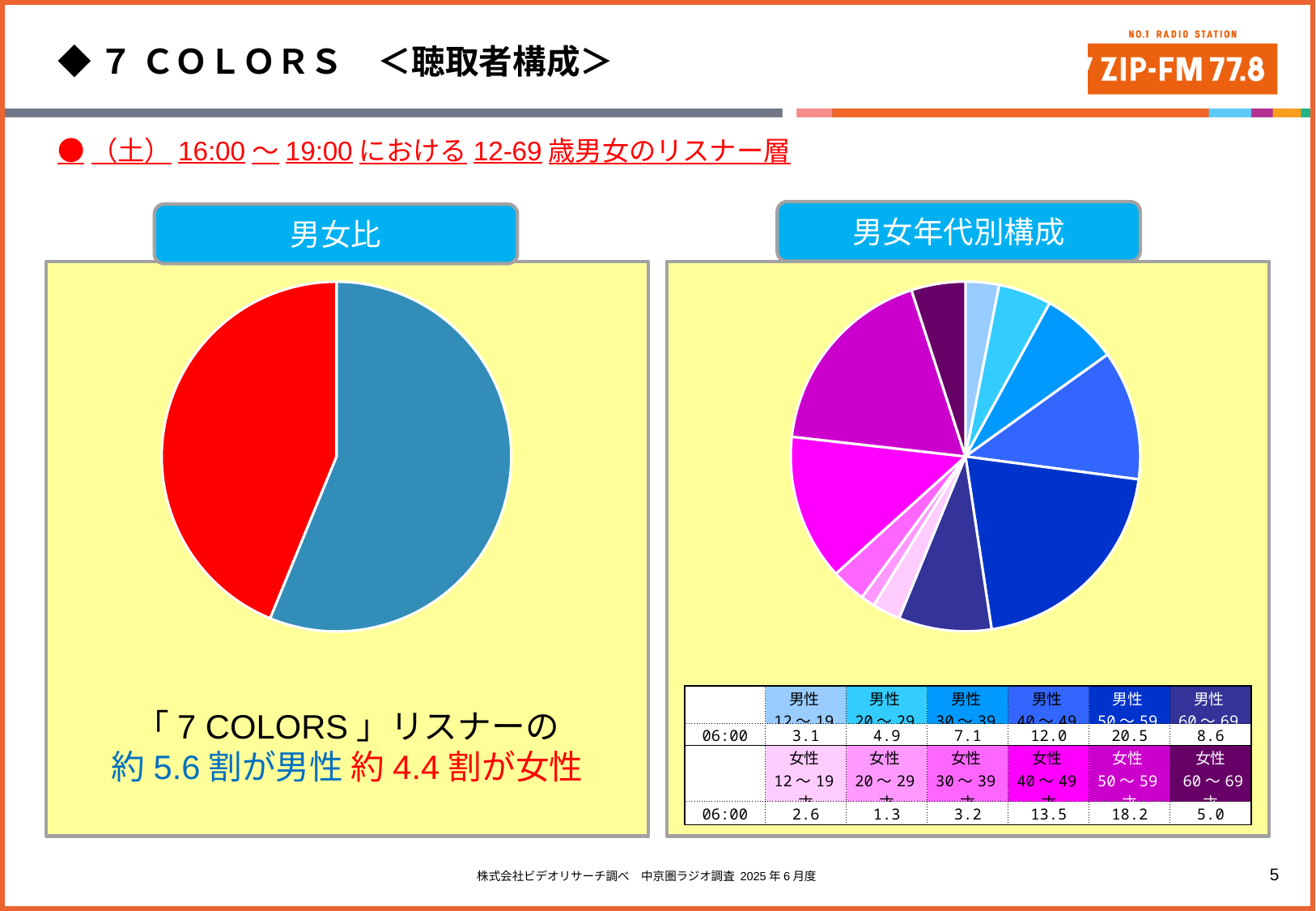

◆７ ＣＯＬＯＲＳ　＜聴取者構成＞
●（土）16:00～19:00における12-69歳男女のリスナー層
男女年代別構成
男女比

### Chart

| Category | #REF! |
|---|---|
| 男性 12～19才 | 3.1 |
| 男性 20～29才 | 4.9 |
| 男性 30～39才 | 7.1 |
| 男性 40～49才 | 12.0 |
| 男性 50～59才 | 20.5 |
| 男性 60～69才 | 8.6 |
| 女性 12～19才 | 2.6 |
| 女性 20～29才 | 1.3 |
| 女性 30～39才 | 3.2 |
| 女性 40～49才 | 13.5 |
| 女性 50～59才 | 18.2 |
| 女性 60～69才 | 5.0 |

### Chart

| Category |  |
|---|---|
| 男性 | 56.2 |
| 女性 | 43.8 |
|  | 男性 12～19才 | 男性 20～29才 | 男性 30～39才 | 男性 40～49才 | 男性 50～59才 | 男性 60～69才 |
| --- | --- | --- | --- | --- | --- | --- |
| 06:00 | 3.1 | 4.9 | 7.1 | 12.0 | 20.5 | 8.6 |
|  | 女性 12～19才 | 女性 20～29才 | 女性 30～39才 | 女性 40～49才 | 女性 50～59才 | 女性 60～69才 |
| 06:00 | 2.6 | 1.3 | 3.2 | 13.5 | 18.2 | 5.0 |
「7 COLORS」リスナーの
約5.6割が男性 約4.4割が女性
株式会社ビデオリサーチ調べ　中京圏ラジオ調査 2025年6月度